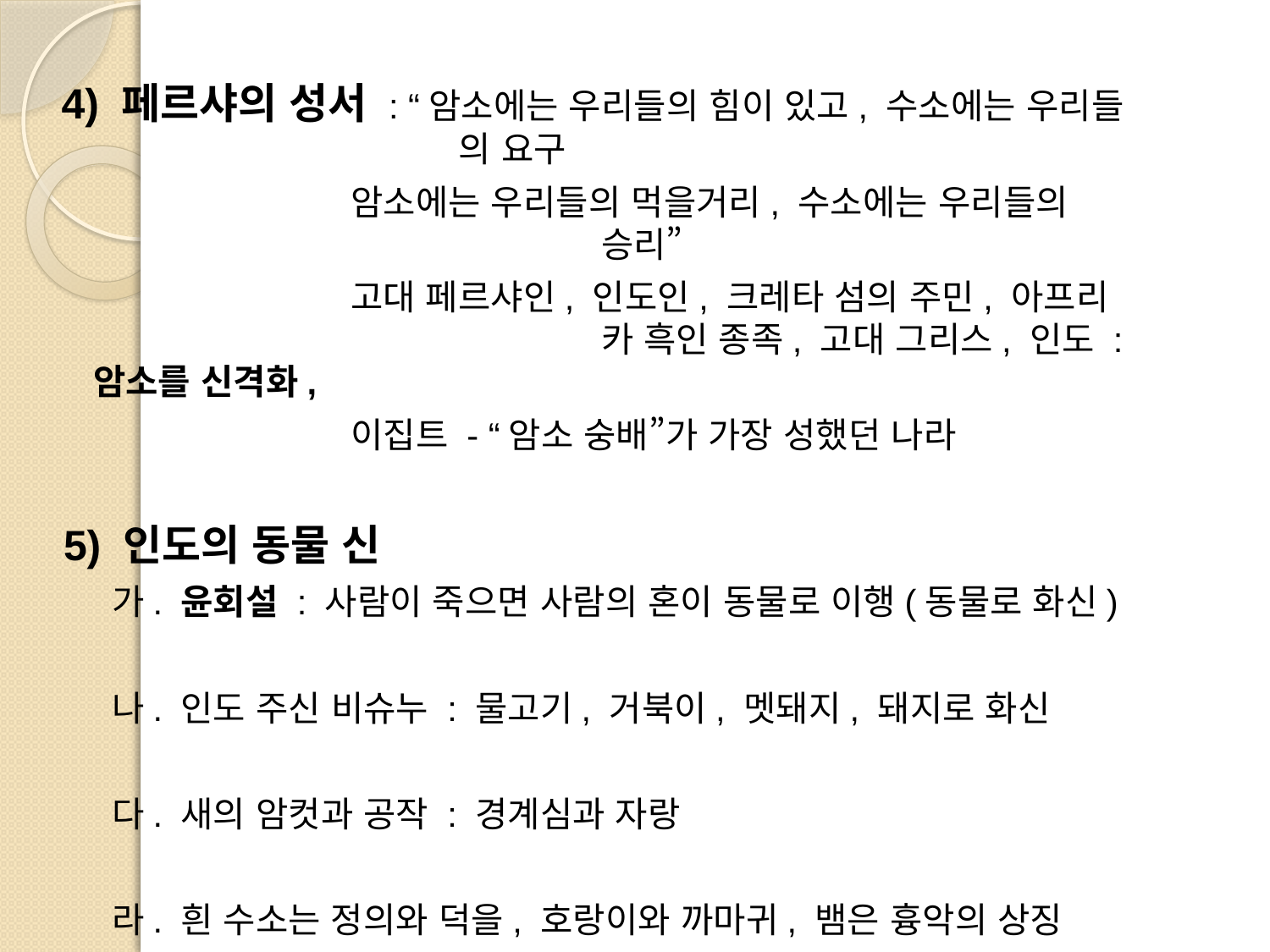

4) 페르샤의 성서 : “암소에는 우리들의 힘이 있고, 수소에는 우리들        	                        의 요구
                             암소에는 우리들의 먹을거리, 수소에는 우리들의 					승리”
                             고대 페르샤인, 인도인, 크레타 섬의 주민, 아프리					카 흑인 종족, 고대 그리스, 인도 : 암소를 신격화,
                             이집트 - “암소 숭배”가 가장 성했던 나라

 5) 인도의 동물 신
     가. 윤회설 : 사람이 죽으면 사람의 혼이 동물로 이행(동물로 화신)

     나. 인도 주신 비슈누 : 물고기, 거북이, 멧돼지, 돼지로 화신

     다. 새의 암컷과 공작 : 경계심과 자랑

     라. 흰 수소는 정의와 덕을, 호랑이와 까마귀, 뱀은 흉악의 상징